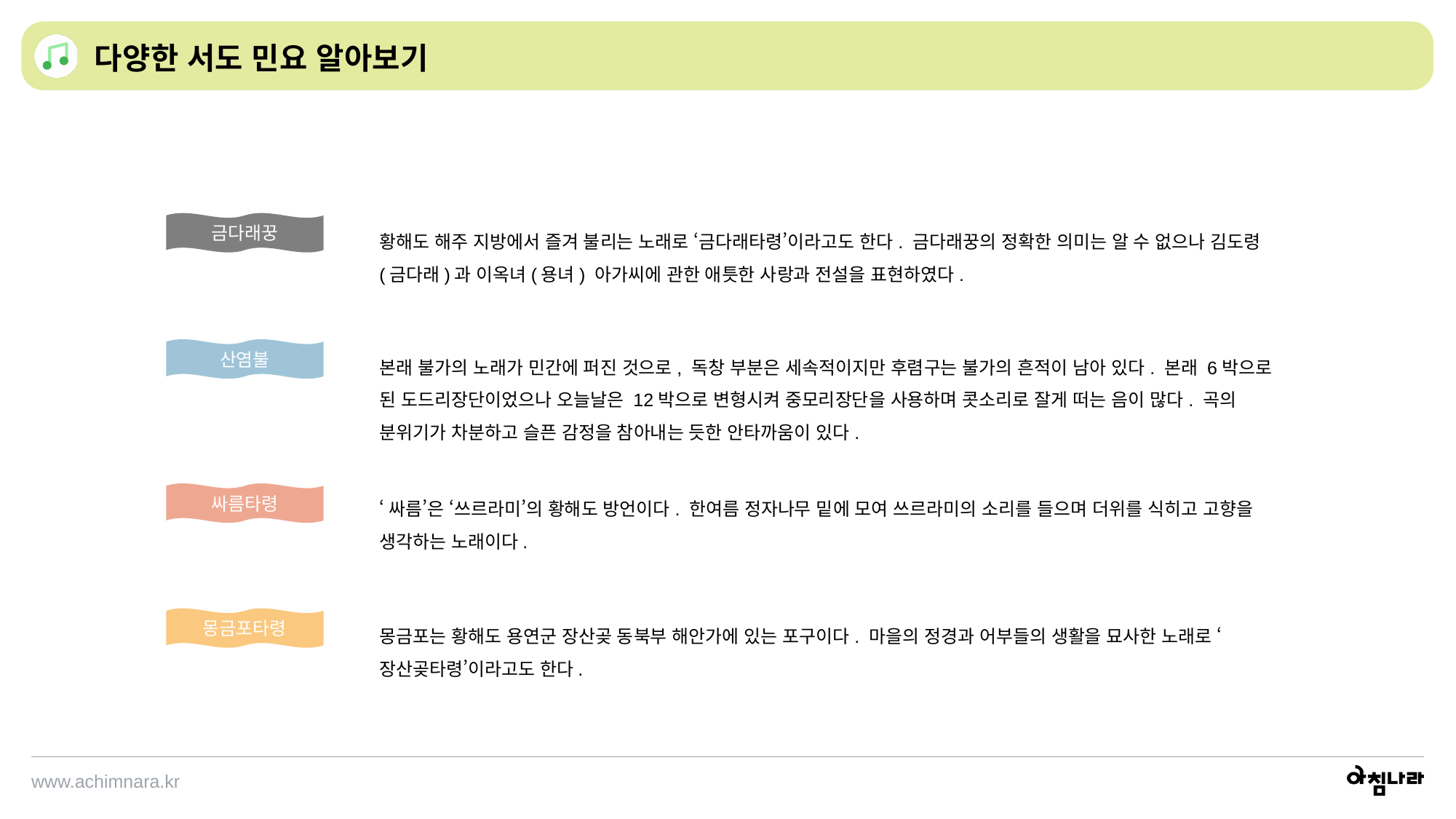

다양한 서도 민요 알아보기
금다래꿍
황해도 해주 지방에서 즐겨 불리는 노래로 ‘금다래타령’이라고도 한다. 금다래꿍의 정확한 의미는 알 수 없으나 김도령(금다래)과 이옥녀(용녀) 아가씨에 관한 애틋한 사랑과 전설을 표현하였다.
산염불
본래 불가의 노래가 민간에 퍼진 것으로, 독창 부분은 세속적이지만 후렴구는 불가의 흔적이 남아 있다. 본래 6박으로 된 도드리장단이었으나 오늘날은 12박으로 변형시켜 중모리장단을 사용하며 콧소리로 잘게 떠는 음이 많다. 곡의 분위기가 차분하고 슬픈 감정을 참아내는 듯한 안타까움이 있다.
싸름타령
‘싸름’은 ‘쓰르라미’의 황해도 방언이다. 한여름 정자나무 밑에 모여 쓰르라미의 소리를 들으며 더위를 식히고 고향을 생각하는 노래이다.
몽금포타령
몽금포는 황해도 용연군 장산곶 동북부 해안가에 있는 포구이다. 마을의 정경과 어부들의 생활을 묘사한 노래로 ‘장산곶타령’이라고도 한다.